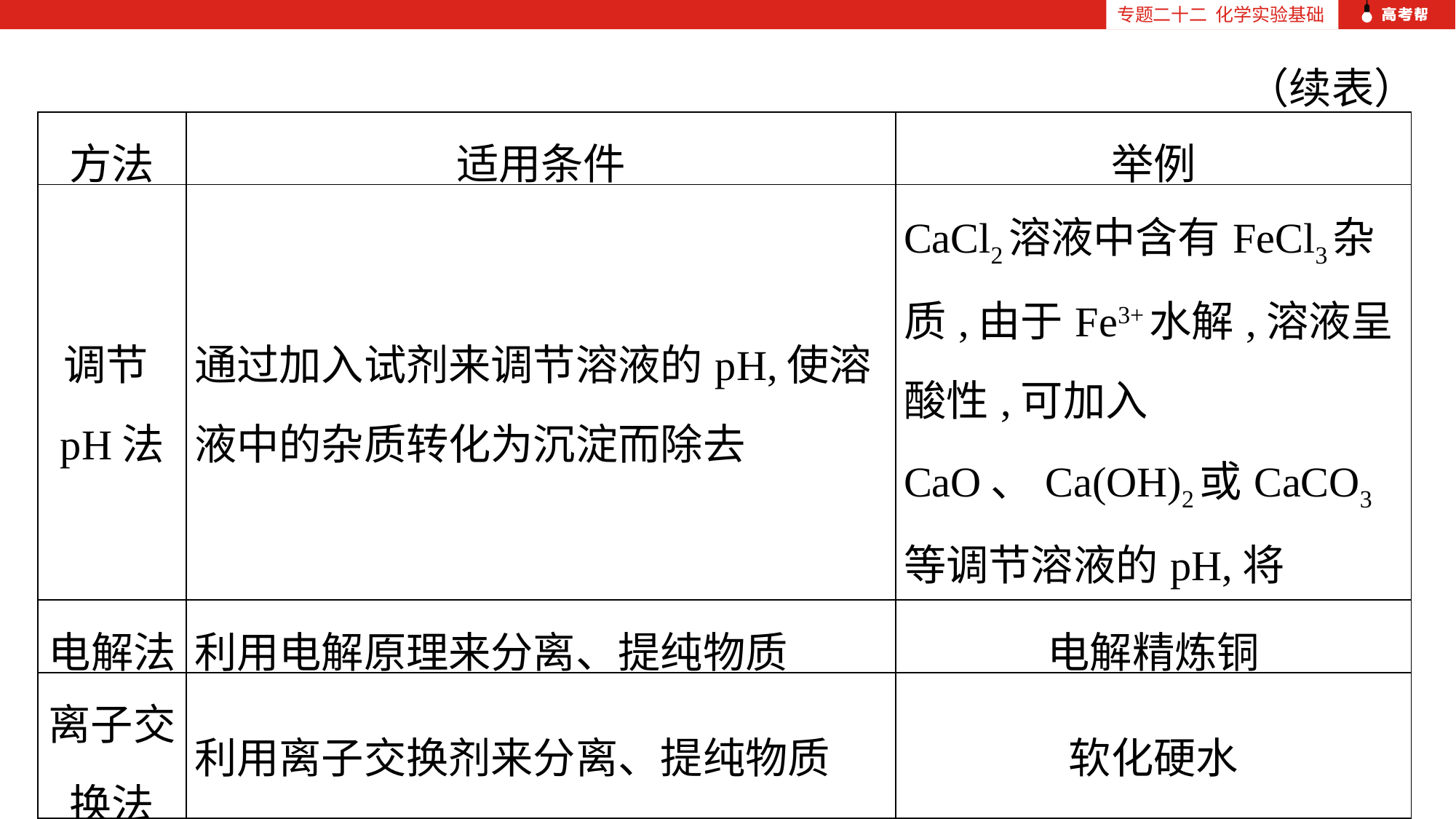

专题二十二  化学实验基础
（续表）
| 方法 | 适用条件 | 举例 |
| --- | --- | --- |
| 调节pH法 | 通过加入试剂来调节溶液的pH,使溶液中的杂质转化为沉淀而除去 | CaCl2溶液中含有FeCl3杂质,由于Fe3+水解,溶液呈酸性,可加入CaO、Ca(OH)2或CaCO3等调节溶液的pH,将Fe3+转化为沉淀 |
| 电解法 | 利用电解原理来分离、提纯物质 | 电解精炼铜 |
| 离子交换法 | 利用离子交换剂来分离、提纯物质 | 软化硬水 |